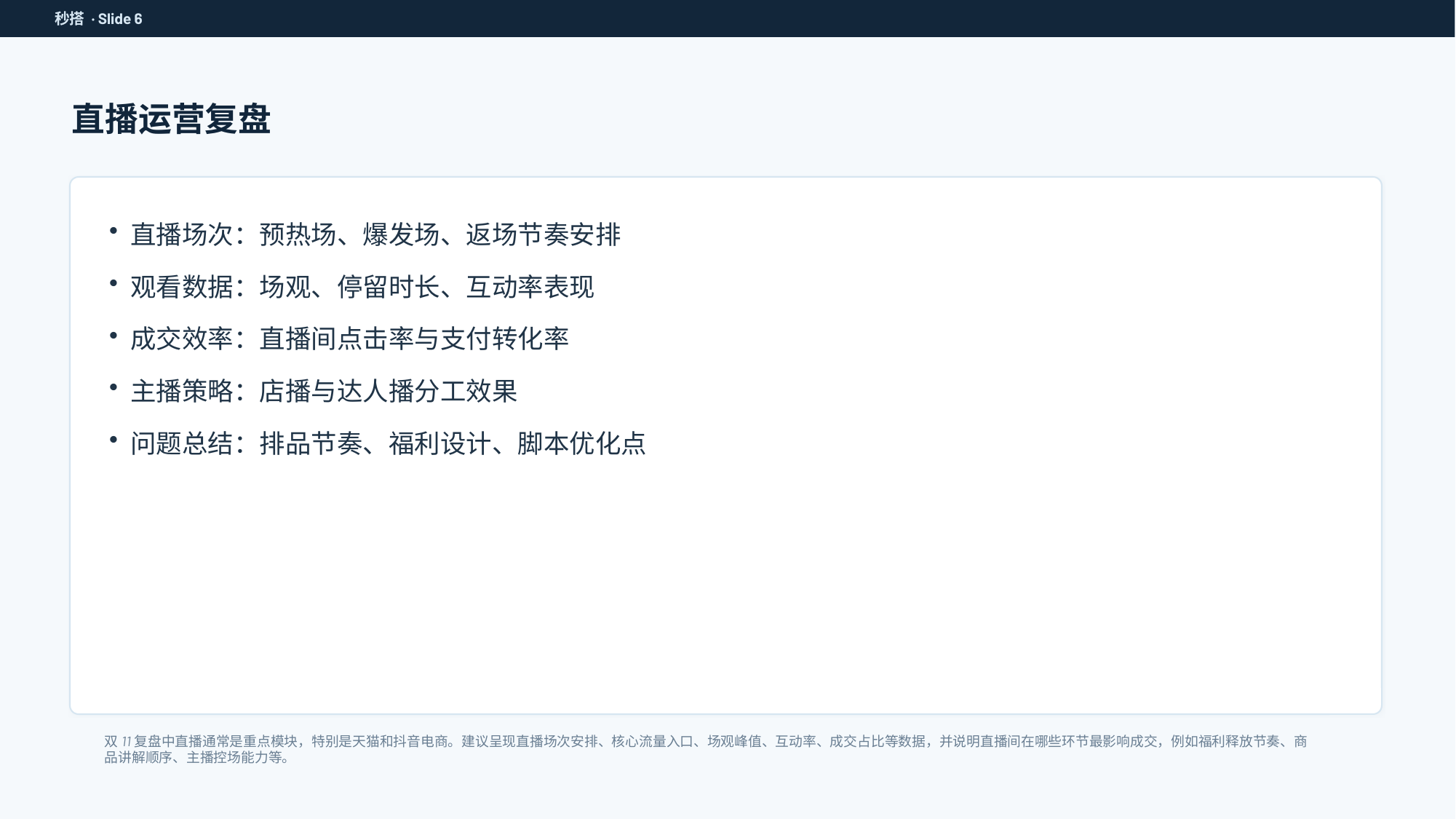

秒搭 · Slide 6
直播运营复盘

直播场次：预热场、爆发场、返场节奏安排
观看数据：场观、停留时长、互动率表现
成交效率：直播间点击率与支付转化率
主播策略：店播与达人播分工效果
问题总结：排品节奏、福利设计、脚本优化点
双11复盘中直播通常是重点模块，特别是天猫和抖音电商。建议呈现直播场次安排、核心流量入口、场观峰值、互动率、成交占比等数据，并说明直播间在哪些环节最影响成交，例如福利释放节奏、商品讲解顺序、主播控场能力等。